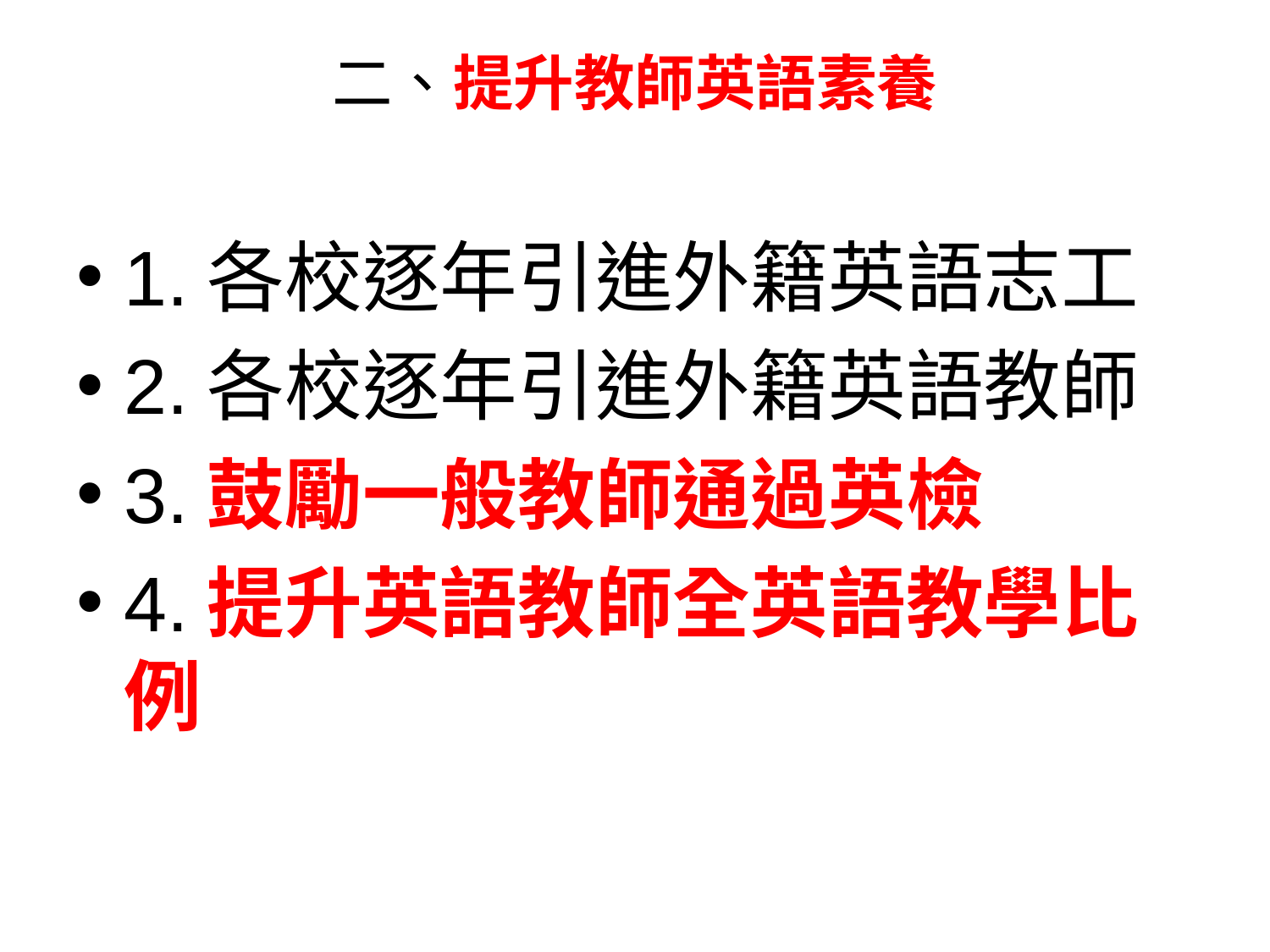

# 二、提升教師英語素養
1.各校逐年引進外籍英語志工
2.各校逐年引進外籍英語教師
3.鼓勵一般教師通過英檢
4.提升英語教師全英語教學比例